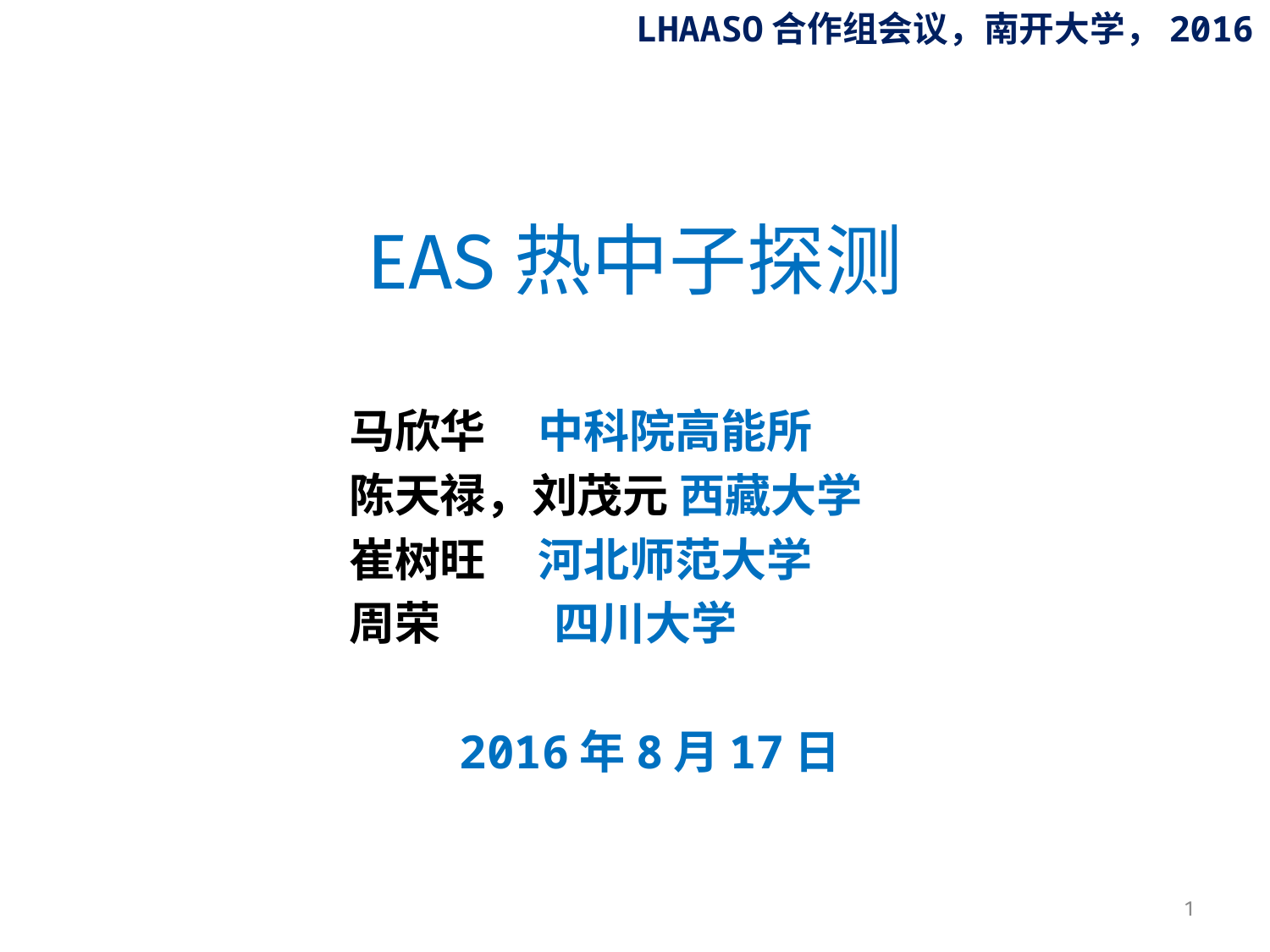

LHAASO合作组会议，南开大学，2016
# EAS热中子探测
   马欣华     中科院高能所
   陈天禄，刘茂元 西藏大学
   崔树旺     河北师范大学
   周荣           四川大学

2016年8月17日
1